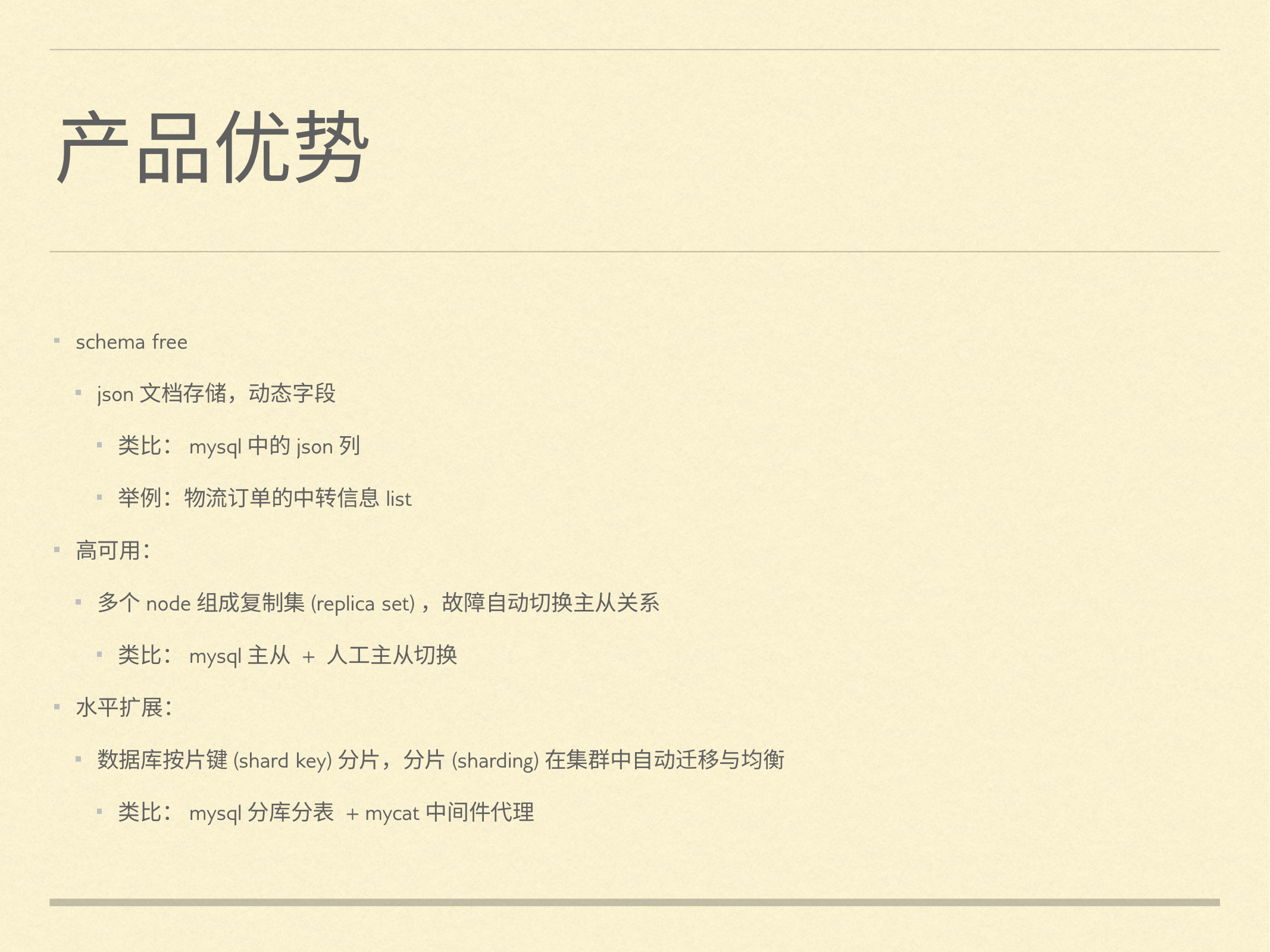

# 产品优势
schema free
json文档存储，动态字段
类比：mysql中的json列
举例：物流订单的中转信息list
高可用：
多个node组成复制集(replica set)，故障自动切换主从关系
类比：mysql主从 + 人工主从切换
水平扩展：
数据库按片键(shard key)分片，分片(sharding)在集群中自动迁移与均衡
类比：mysql分库分表 + mycat中间件代理